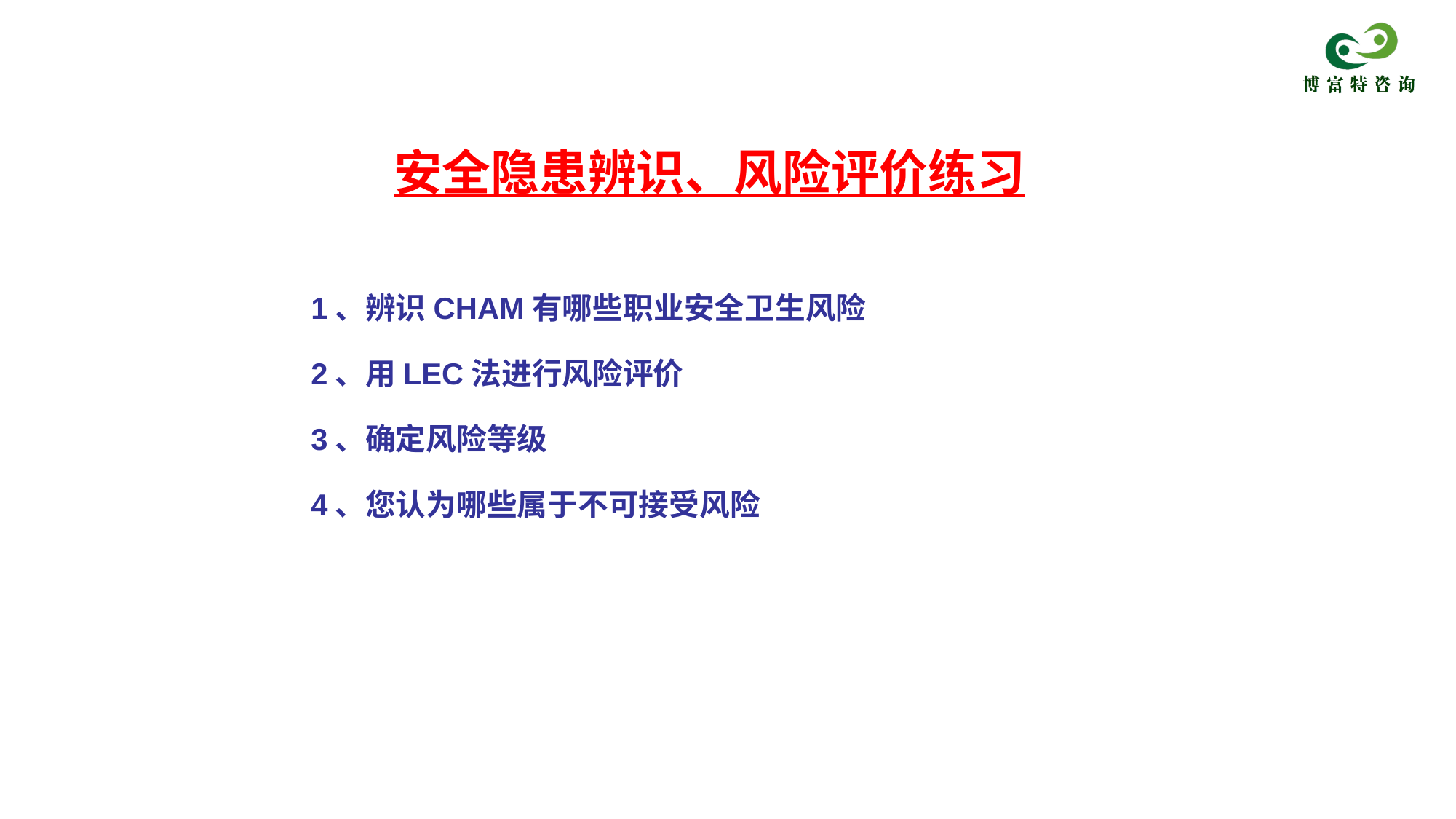

安全隐患辨识、风险评价练习
1、辨识CHAM有哪些职业安全卫生风险
2、用LEC法进行风险评价
3、确定风险等级
4、您认为哪些属于不可接受风险